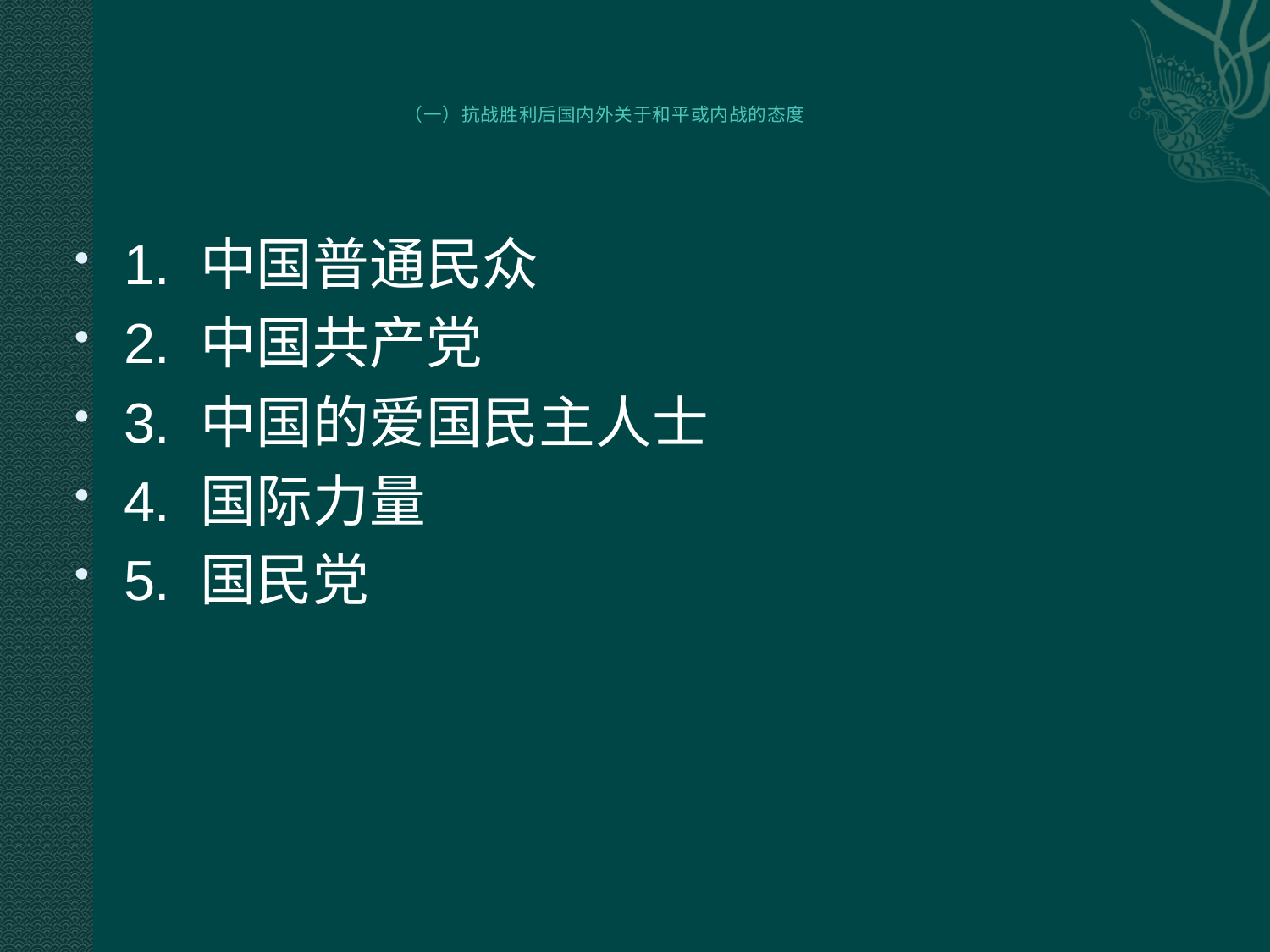

# （一）抗战胜利后国内外关于和平或内战的态度
1. 中国普通民众
2. 中国共产党
3. 中国的爱国民主人士
4. 国际力量
5. 国民党